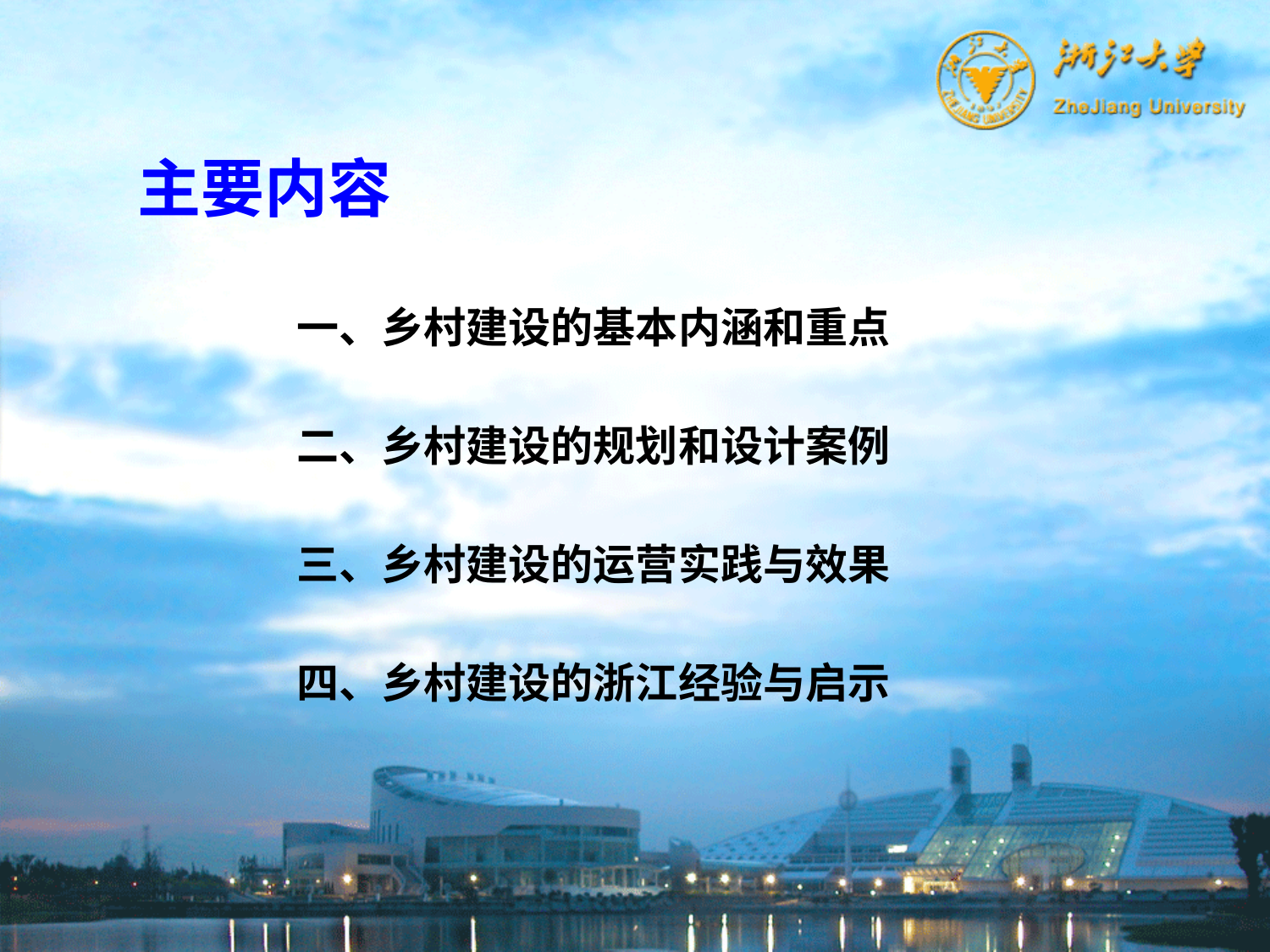

主要内容
    一、乡村建设的基本内涵和重点
    二、乡村建设的规划和设计案例
    三、乡村建设的运营实践与效果
    四、乡村建设的浙江经验与启示